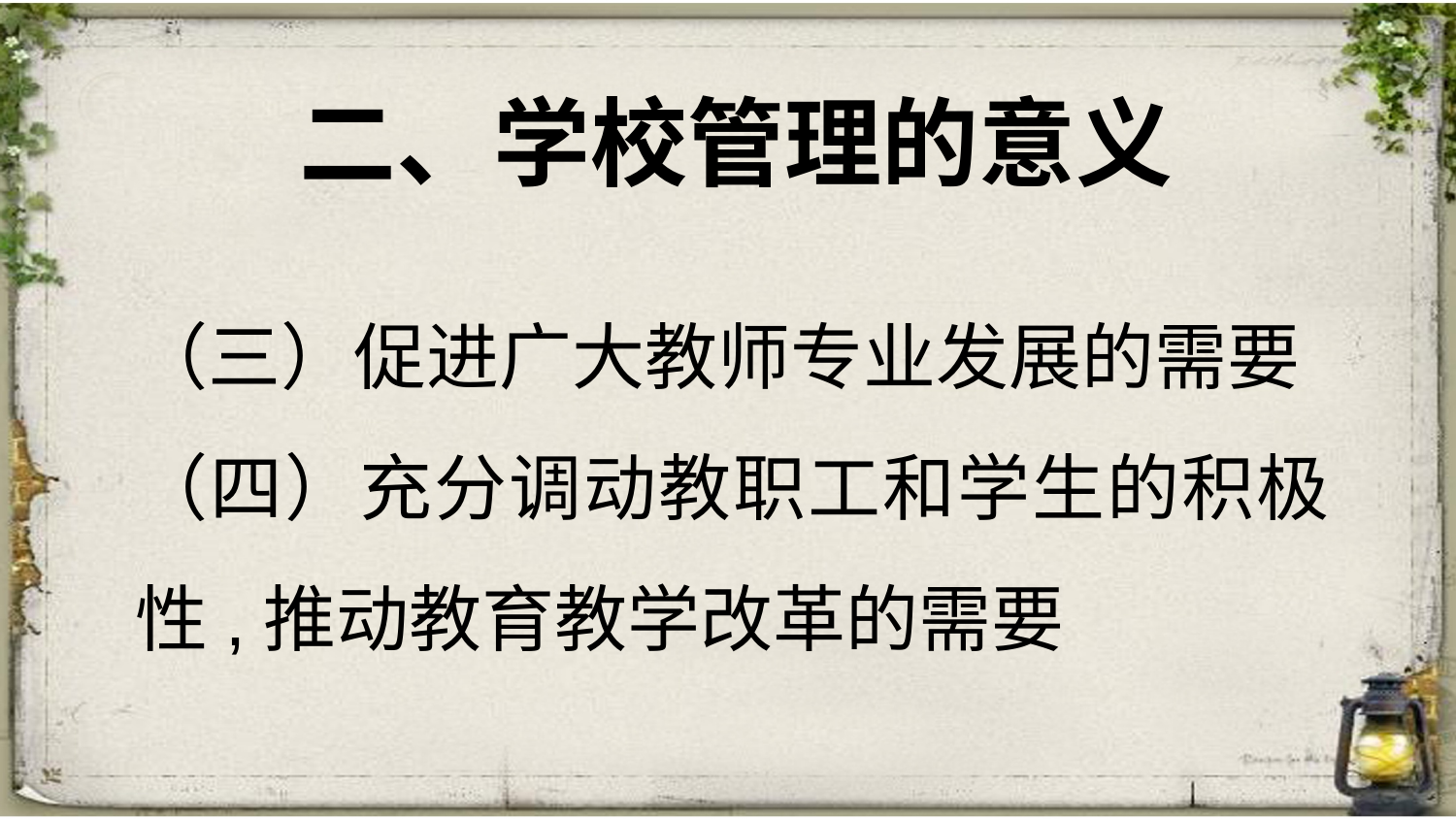

二、学校管理的意义
（三）促进广大教师专业发展的需要
（四）充分调动教职工和学生的积极性,推动教育教学改革的需要